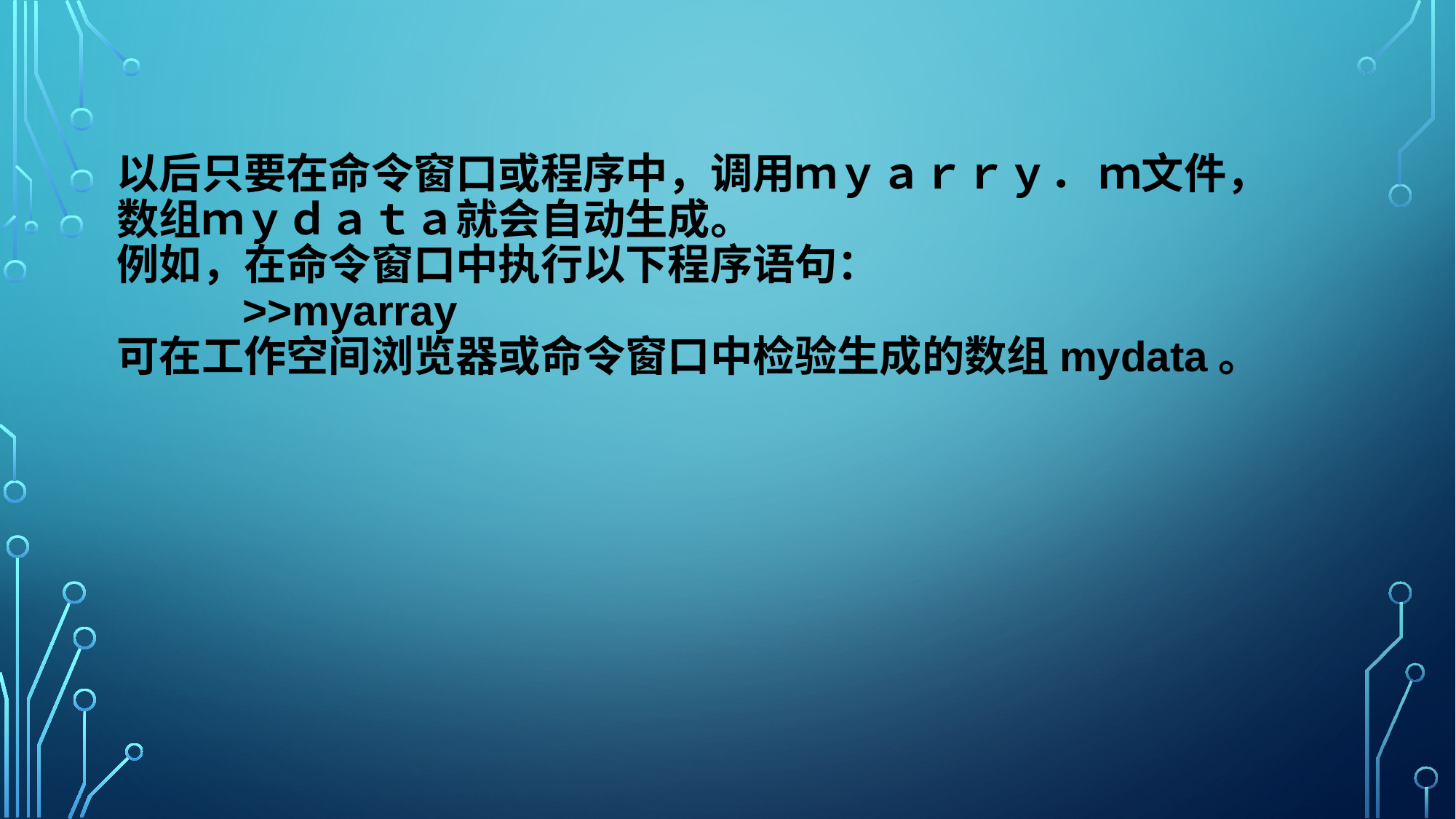

# 以后只要在命令窗口或程序中，调用ｍｙａｒｒｙ．	ｍ文件，数组ｍｙｄａｔａ就会自动生成。 例如，在命令窗口中执行以下程序语句： >>myarray 可在工作空间浏览器或命令窗口中检验生成的数组mydata。